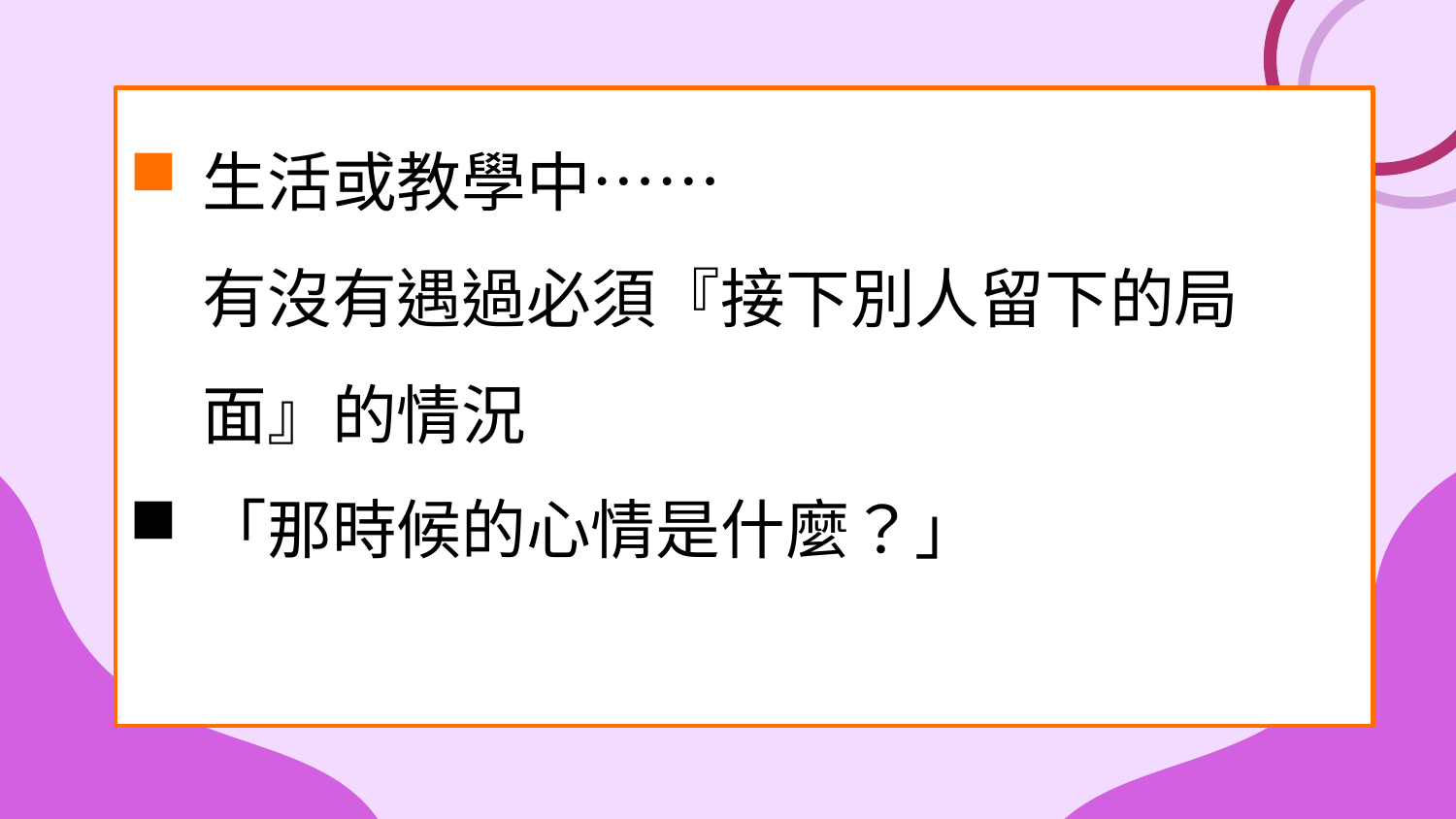

# 生活或教學中…… 有沒有遇過必須『接下別人留下的局面』的情況
「那時候的心情是什麼？」